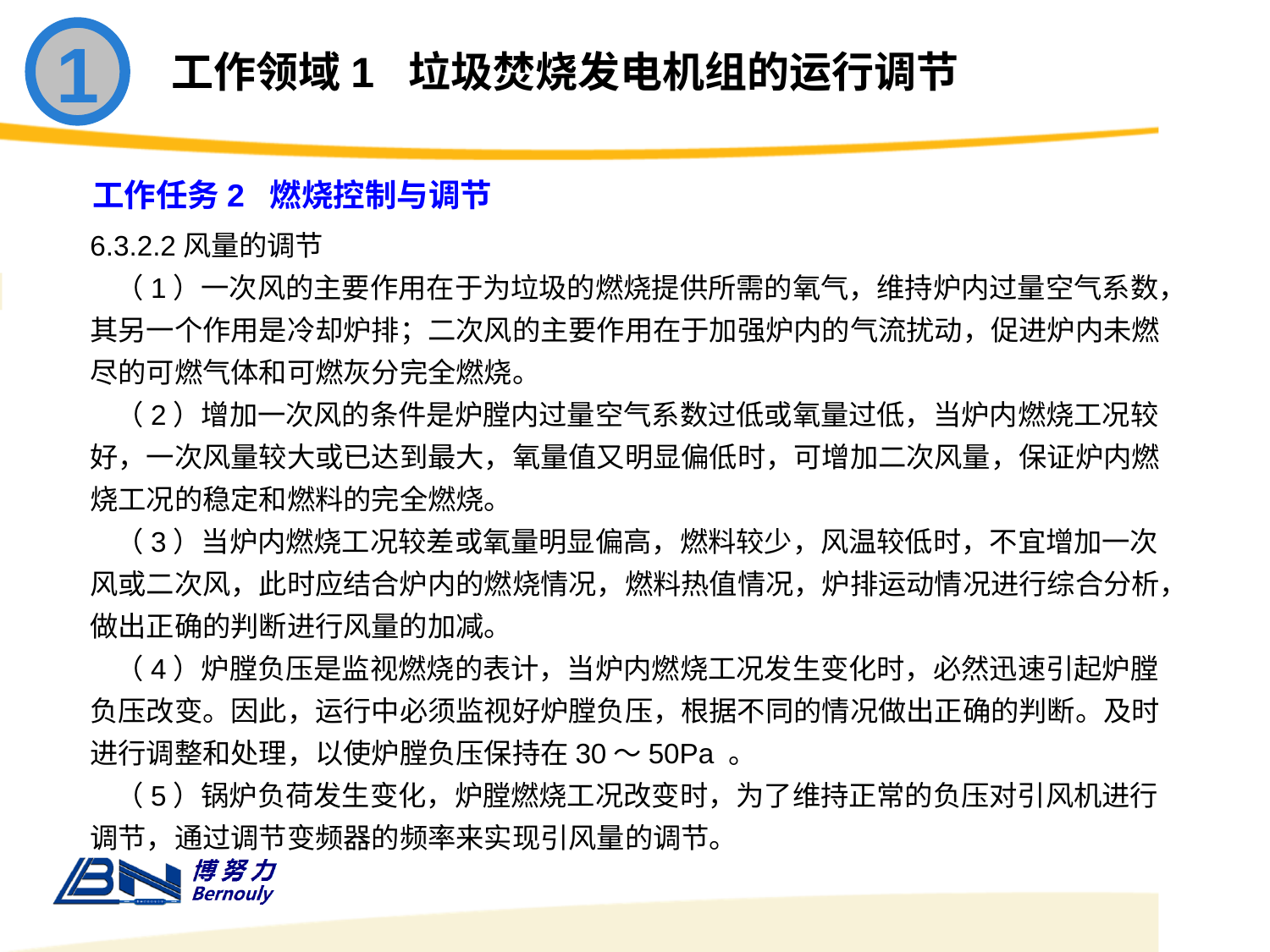

1
工作领域1  垃圾焚烧发电机组的运行调节
工作任务2  燃烧控制与调节
6.3.2.2风量的调节
   （1）一次风的主要作用在于为垃圾的燃烧提供所需的氧气，维持炉内过量空气系数，其另一个作用是冷却炉排；二次风的主要作用在于加强炉内的气流扰动，促进炉内未燃尽的可燃气体和可燃灰分完全燃烧。
   （2）增加一次风的条件是炉膛内过量空气系数过低或氧量过低，当炉内燃烧工况较好，一次风量较大或已达到最大，氧量值又明显偏低时，可增加二次风量，保证炉内燃烧工况的稳定和燃料的完全燃烧。
   （3）当炉内燃烧工况较差或氧量明显偏高，燃料较少，风温较低时，不宜增加一次风或二次风，此时应结合炉内的燃烧情况，燃料热值情况，炉排运动情况进行综合分析，做出正确的判断进行风量的加减。
   （4）炉膛负压是监视燃烧的表计，当炉内燃烧工况发生变化时，必然迅速引起炉膛负压改变。因此，运行中必须监视好炉膛负压，根据不同的情况做出正确的判断。及时进行调整和处理，以使炉膛负压保持在30～50Pa 。
   （5）锅炉负荷发生变化，炉膛燃烧工况改变时，为了维持正常的负压对引风机进行调节，通过调节变频器的频率来实现引风量的调节。